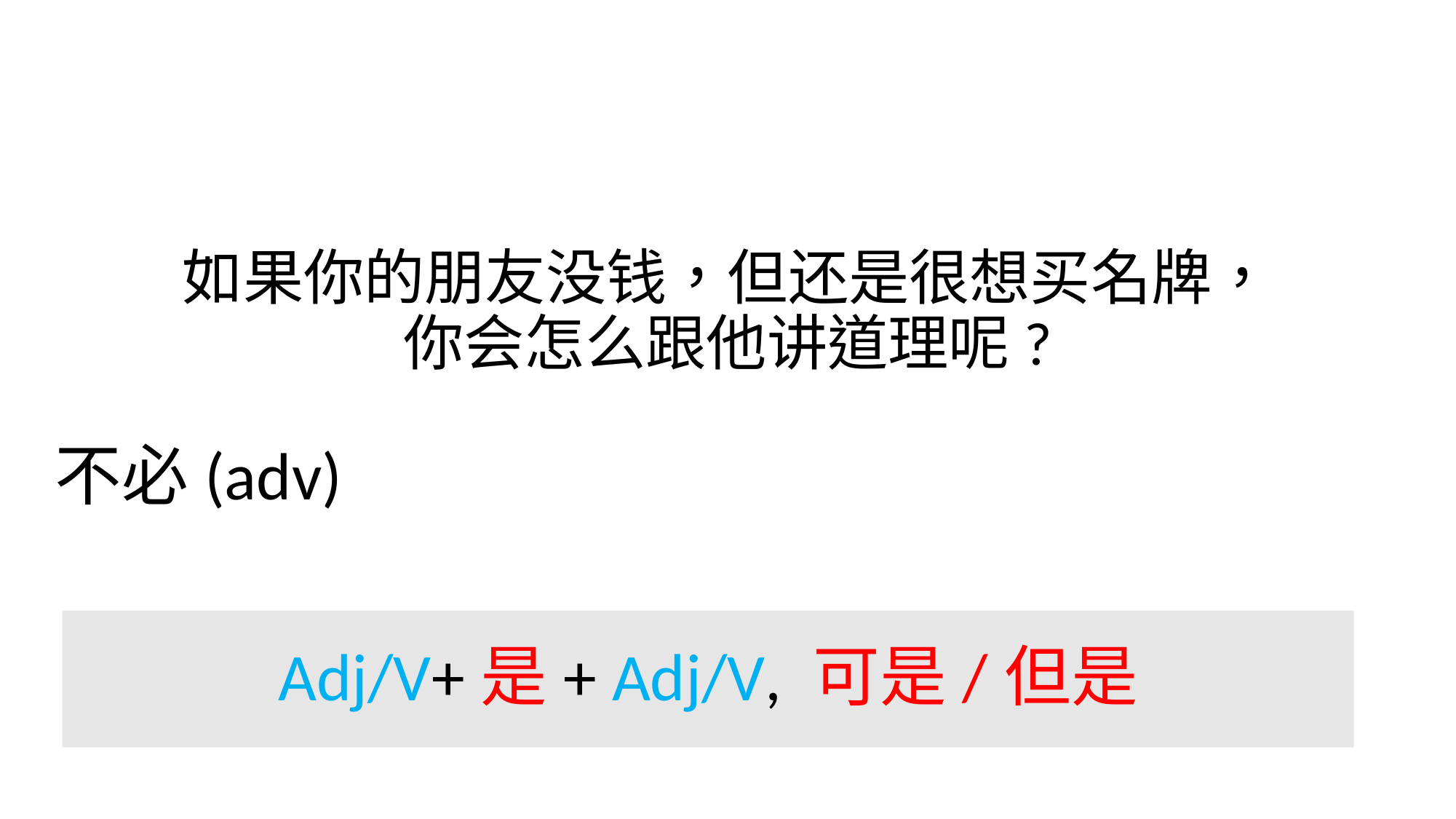

如果你的朋友没钱，但还是很想买名牌，
你会怎么跟他讲道理呢?
# 不必(adv)
Adj/V+是+ Adj/V, 可是/但是